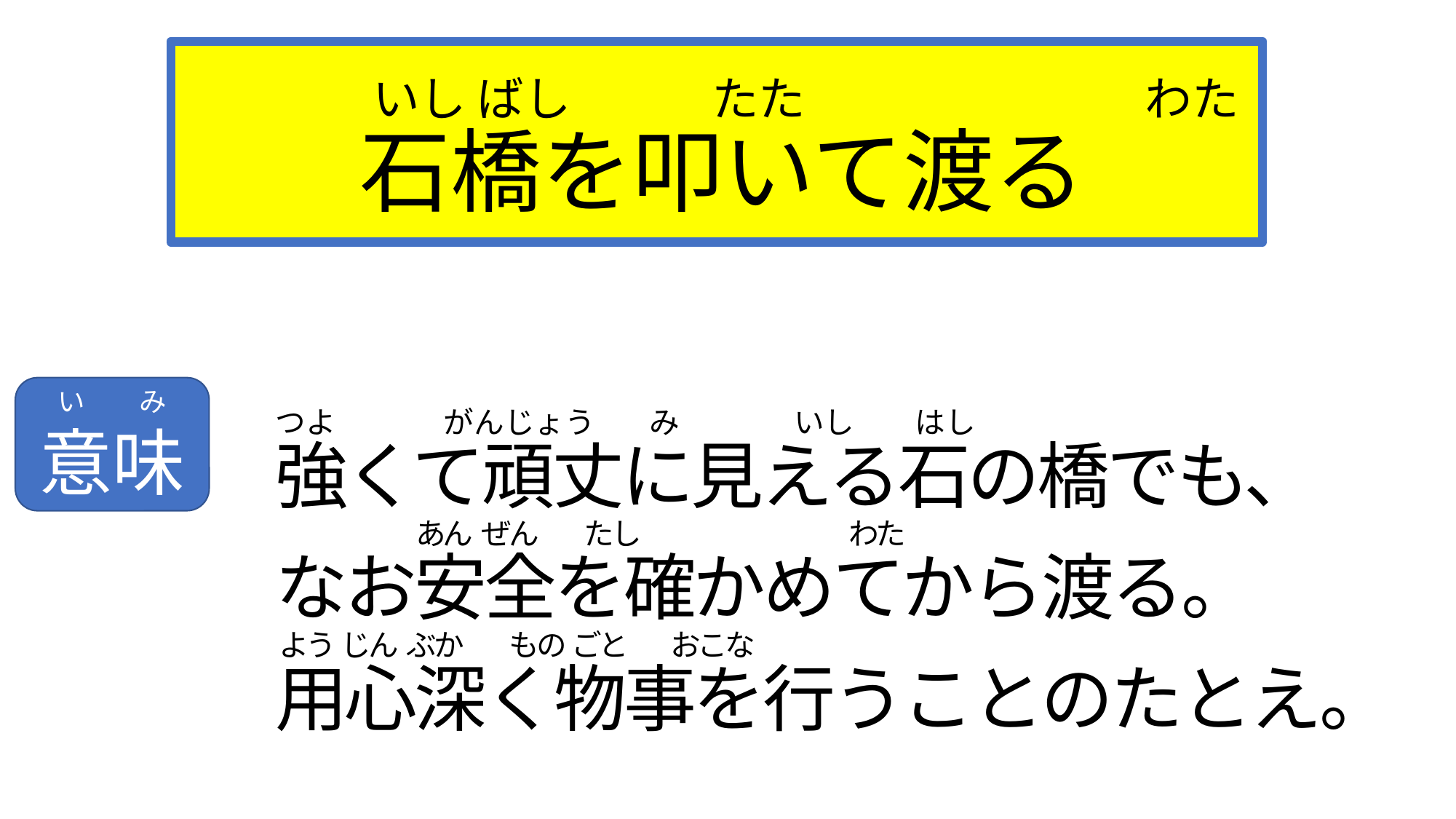

いし ばし　　　たた　　　　　　　 わた
石橋を叩いて渡る
い　　み
意味
つよ                がんじょう        み                 いし         はし
強くて頑丈に見える石の橋でも、
　　　　　 あん   ぜん             たし                                                         わた
なお安全を確かめてから渡る。
 よう  じん   ぶか             もの  ごと            おこな
用心深く物事を行うことのたとえ。